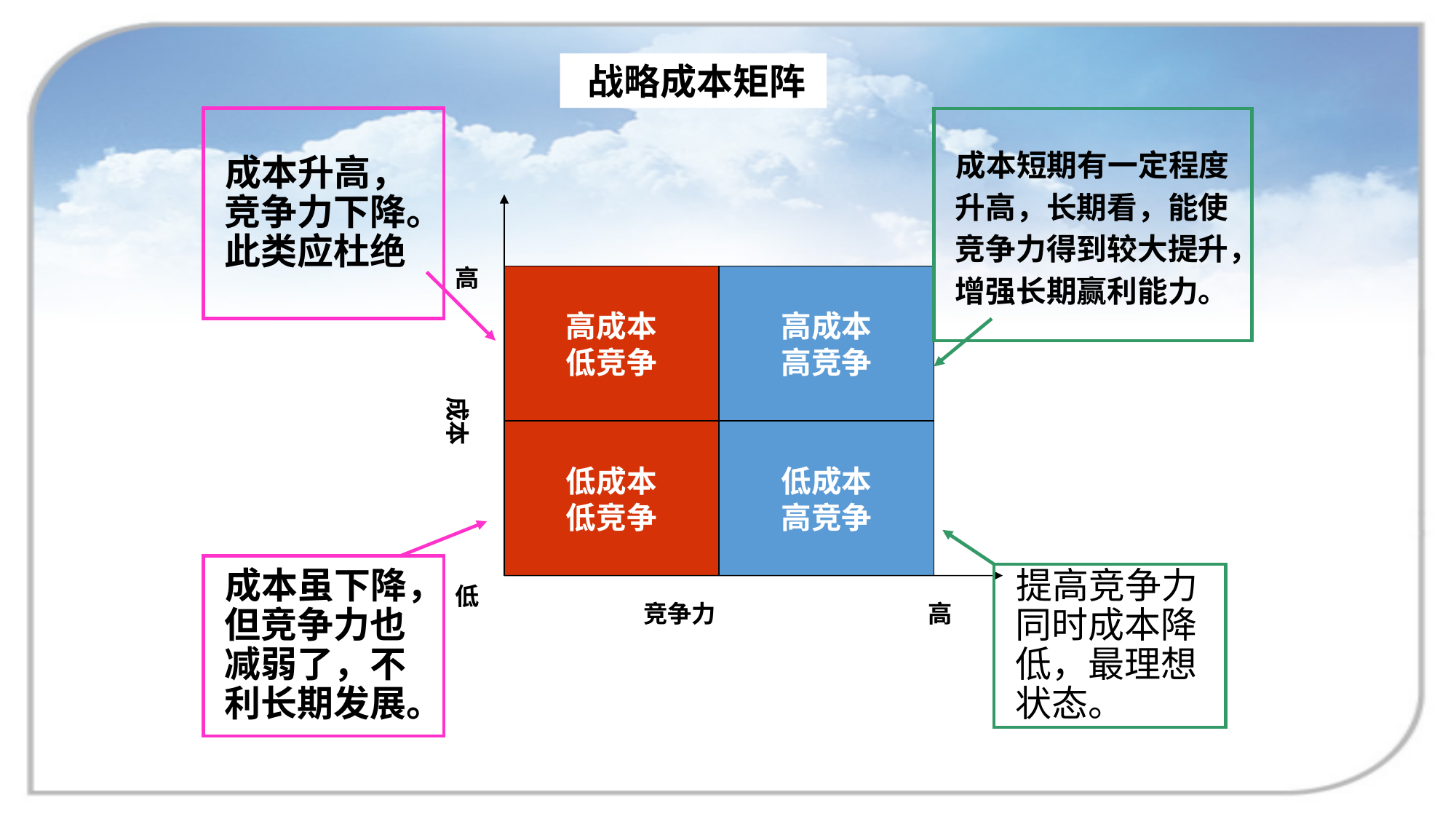

战略成本矩阵
 成本升高，竞争力下降。此类应杜绝

 成本短期有一定程度升高，长期看，能使竞争力得到较大提升，增强长期赢利能力。

高
高成本
低竞争
高成本
高竞争
  成本
低成本
低竞争
低成本
高竞争

 成本虽下降，但竞争力也减弱了，不利长期发展。

 提高竞争力同时成本降低，最理想状态。
低

  竞争力
高